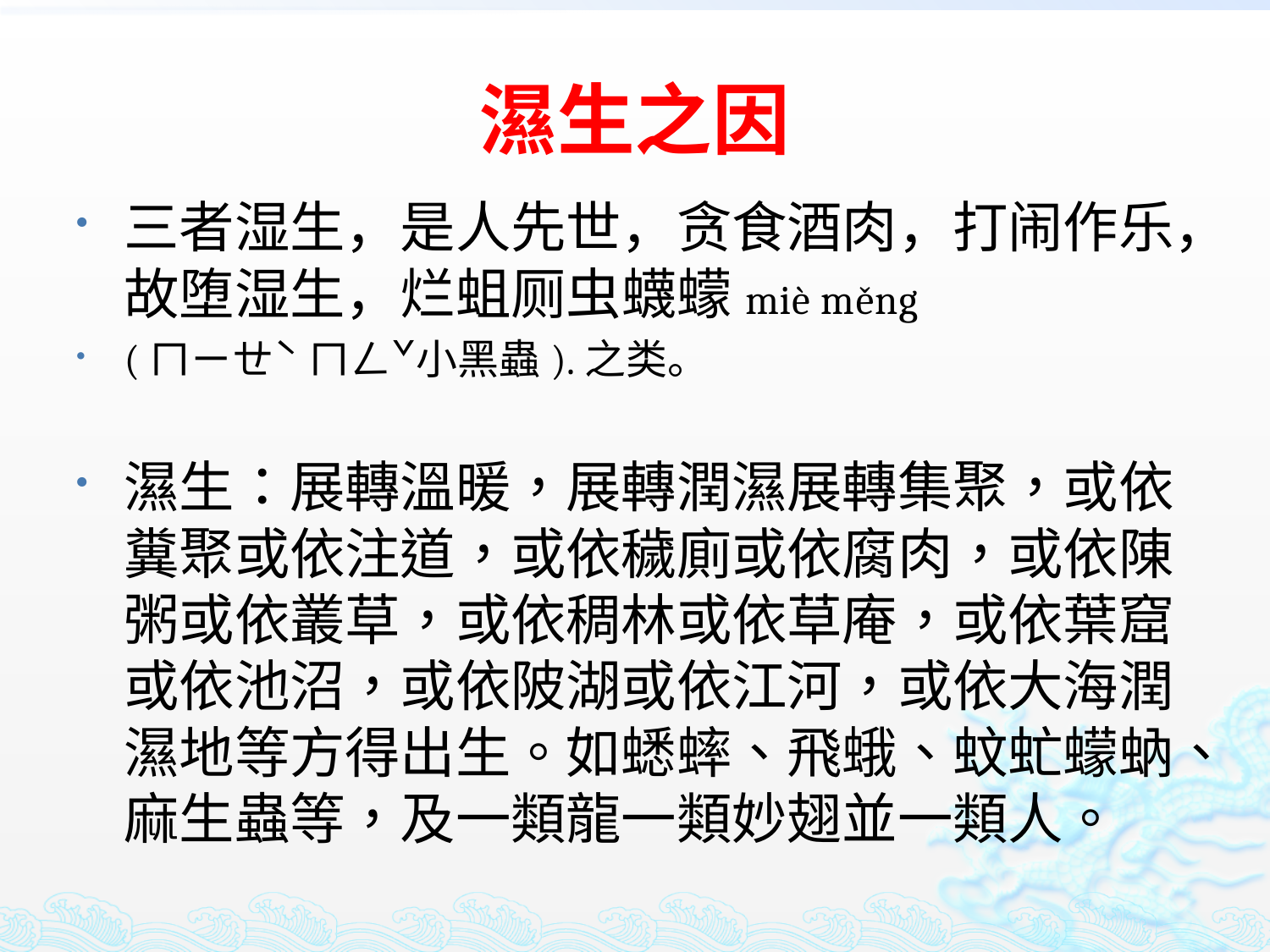

# 濕生之因
三者湿生，是人先世，贪食酒肉，打闹作乐，故堕湿生，烂蛆厕虫蠛蠓miè měng
(ㄇㄧㄝˋ ㄇㄥˇ小黑蟲).之类。

濕生：展轉溫暖，展轉潤濕展轉集聚，或依糞聚或依注道，或依穢廁或依腐肉，或依陳粥或依叢草，或依稠林或依草庵，或依葉窟或依池沼，或依陂湖或依江河，或依大海潤濕地等方得出生。如蟋蟀、飛蛾、蚊虻蠓蚋、麻生蟲等，及一類龍一類妙翅並一類人。